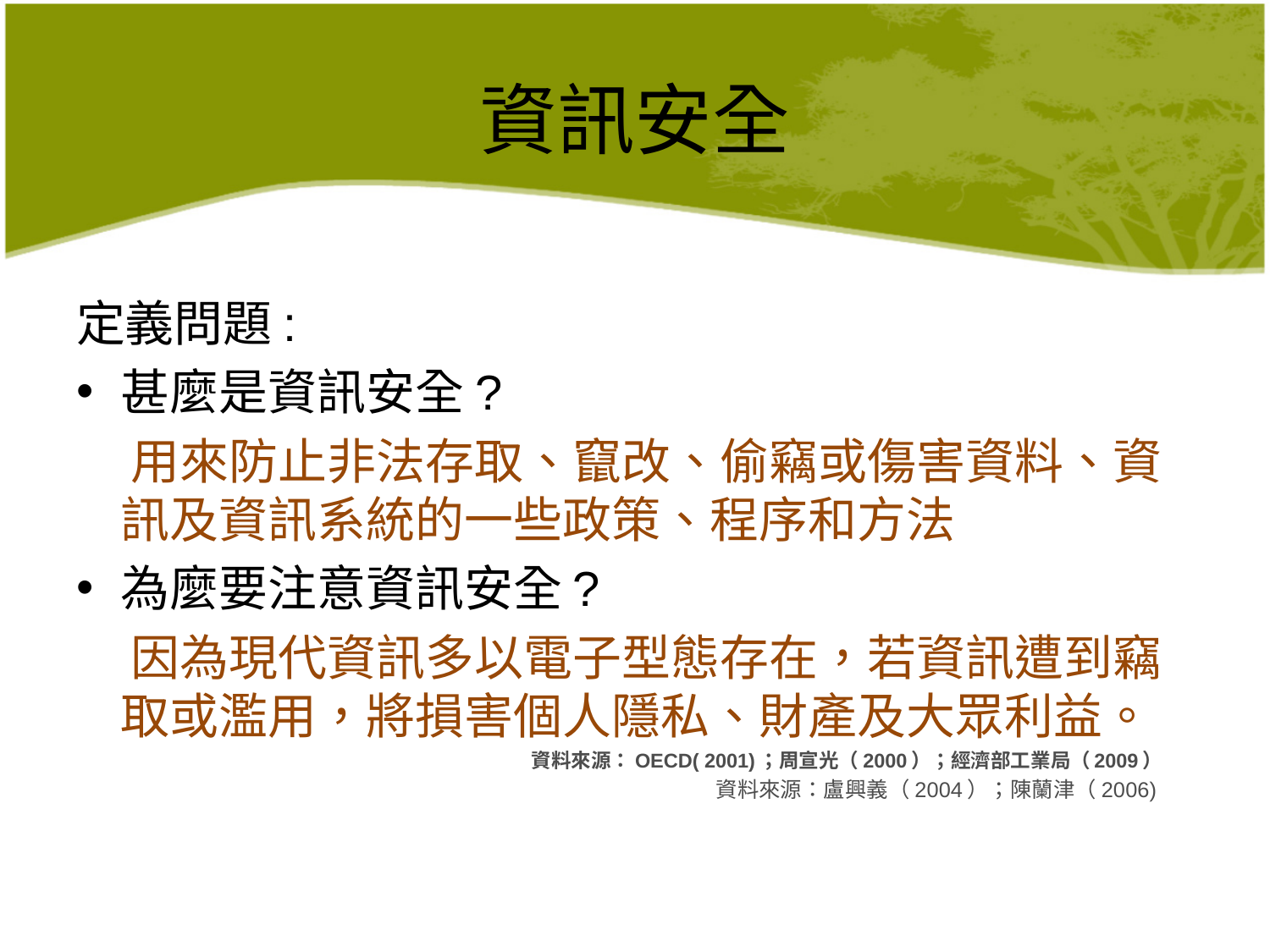

# 資訊安全
定義問題:
甚麼是資訊安全?
    用來防止非法存取、竄改、偷竊或傷害資料、資訊及資訊系統的一些政策、程序和方法
為麼要注意資訊安全?
    因為現代資訊多以電子型態存在，若資訊遭到竊取或濫用，將損害個人隱私、財產及大眾利益。
資料來源：OECD( 2001)；周宣光（2000）；經濟部工業局（2009）
資料來源：盧興義（2004）；陳蘭津（2006)